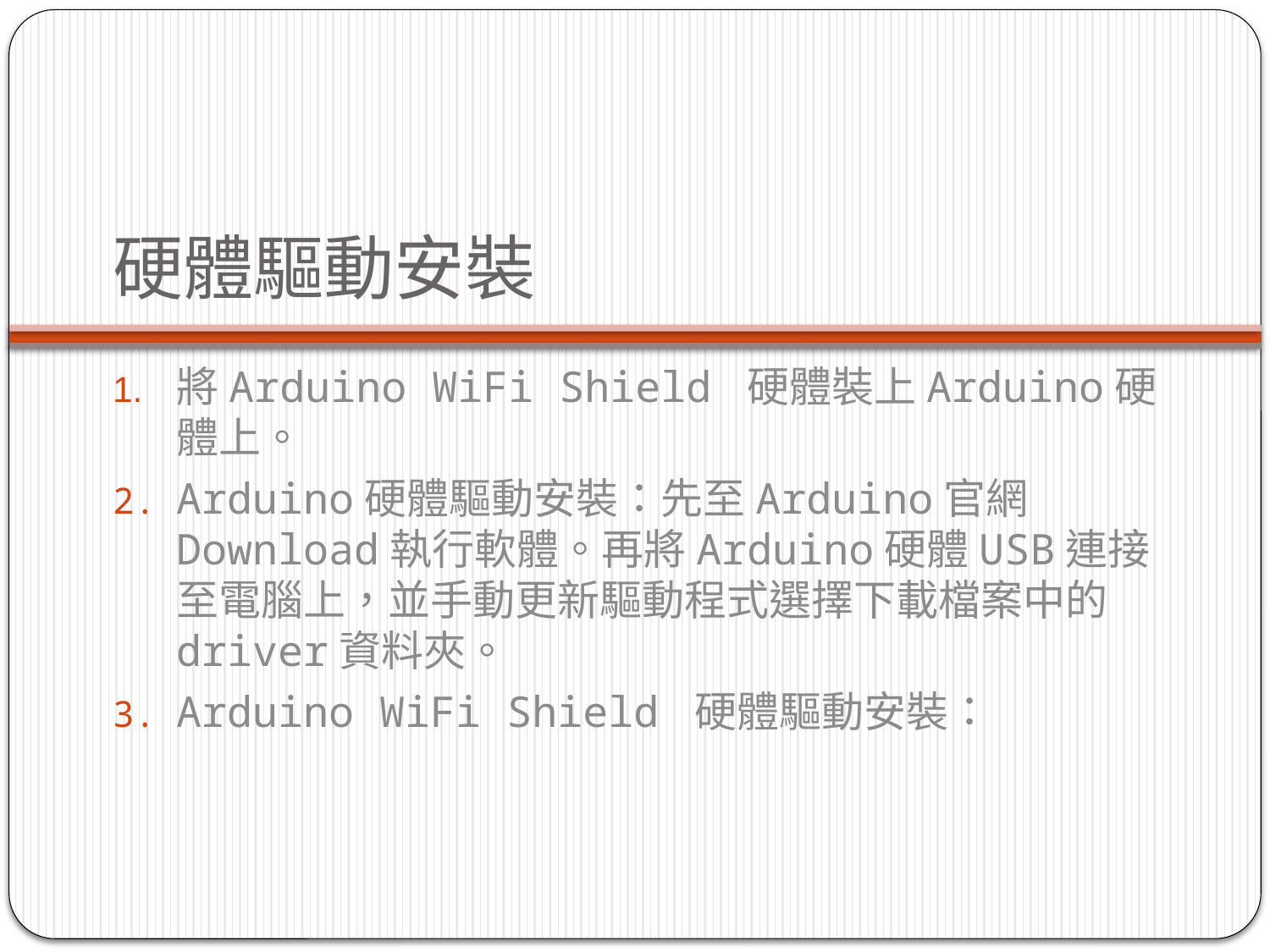

# 硬體驅動安裝
將Arduino WiFi Shield 硬體裝上Arduino硬體上。
Arduino硬體驅動安裝：先至Arduino官網Download執行軟體。再將Arduino硬體USB連接至電腦上，並手動更新驅動程式選擇下載檔案中的driver資料夾。
Arduino WiFi Shield 硬體驅動安裝：